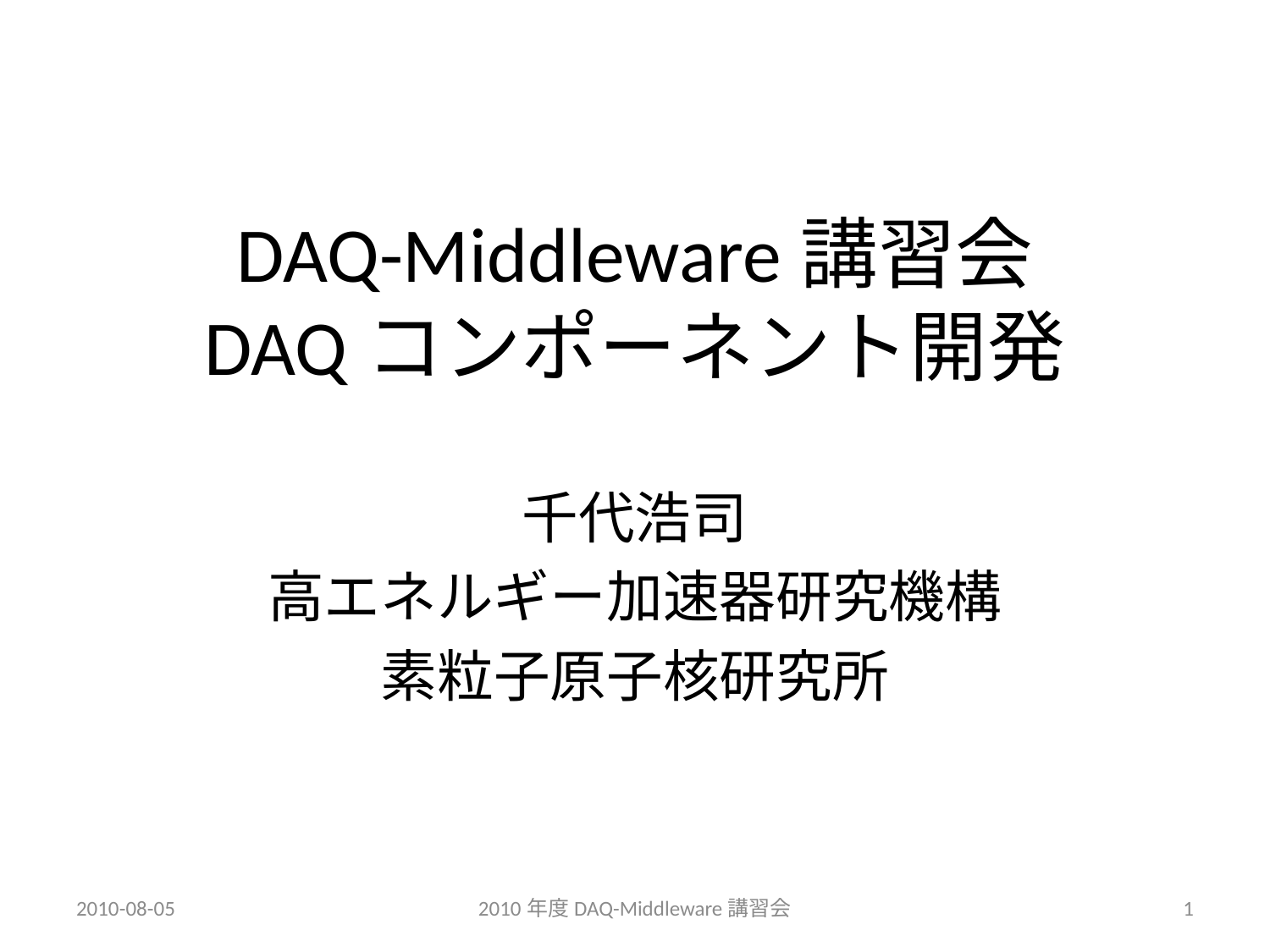

# DAQ-Middleware講習会 DAQコンポーネント開発
千代浩司
高エネルギー加速器研究機構
素粒子原子核研究所
2010-08-05
2010年度DAQ-Middleware講習会
1